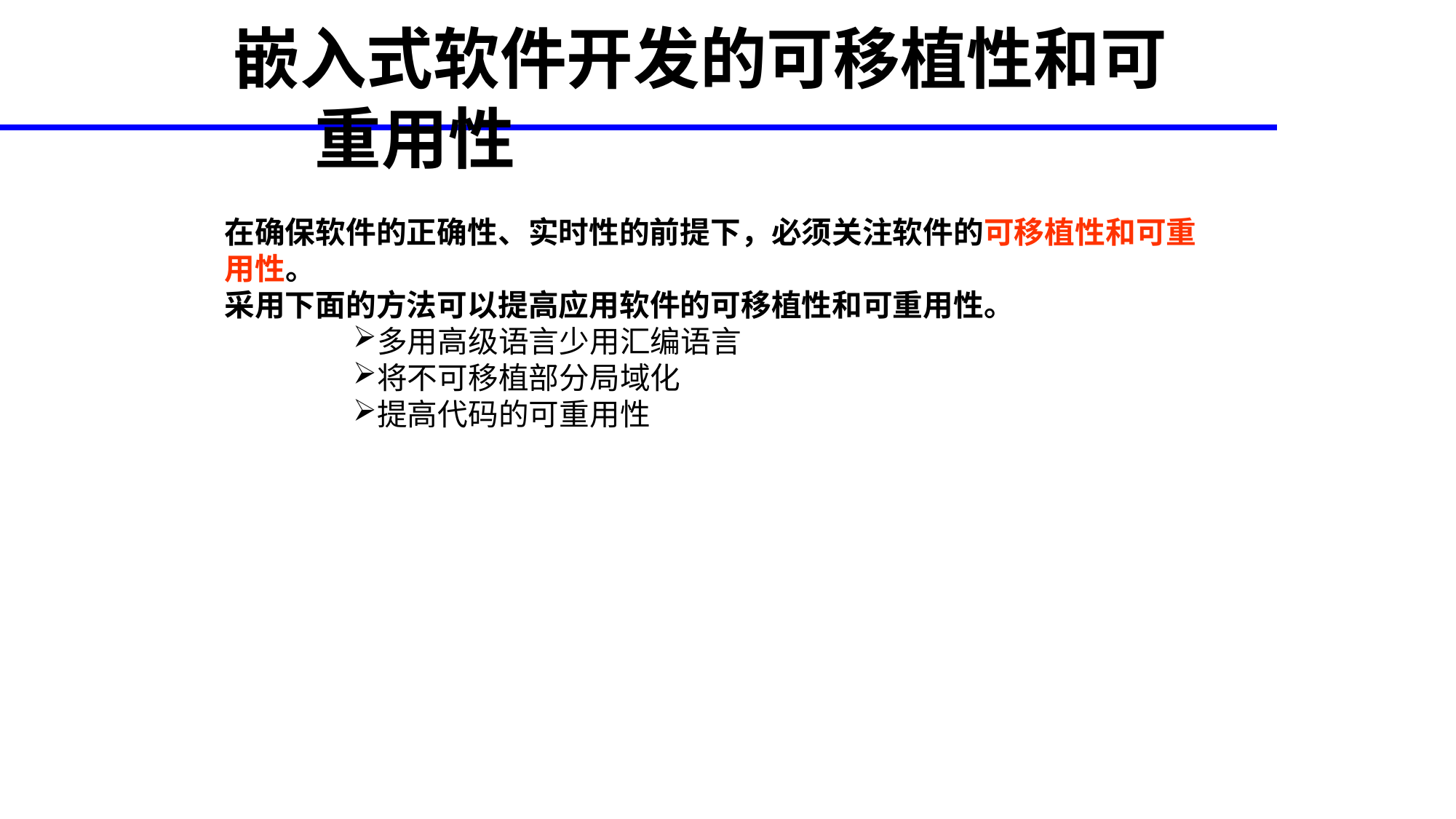

嵌入式软件开发的可移植性和可重用性
在确保软件的正确性、实时性的前提下，必须关注软件的可移植性和可重用性。
采用下面的方法可以提高应用软件的可移植性和可重用性。
多用高级语言少用汇编语言
将不可移植部分局域化
提高代码的可重用性
52